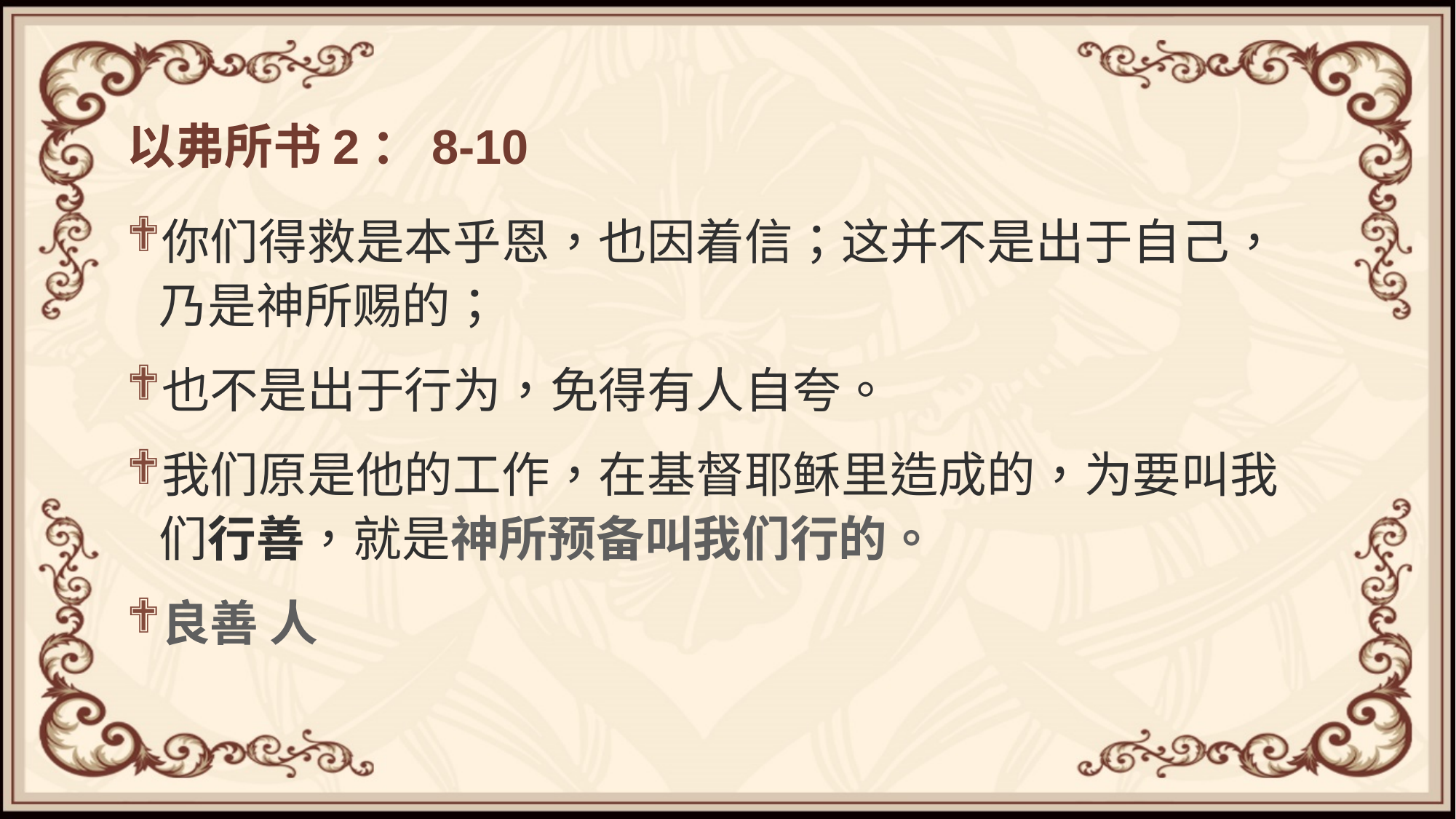

# 以弗所书2：8-10
你们得救是本乎恩，也因着信；这并不是出于自己，乃是神所赐的；
也不是出于行为，免得有人自夸。
我们原是他的工作，在基督耶稣里造成的，为要叫我们行善，就是神所预备叫我们行的。
良善 人